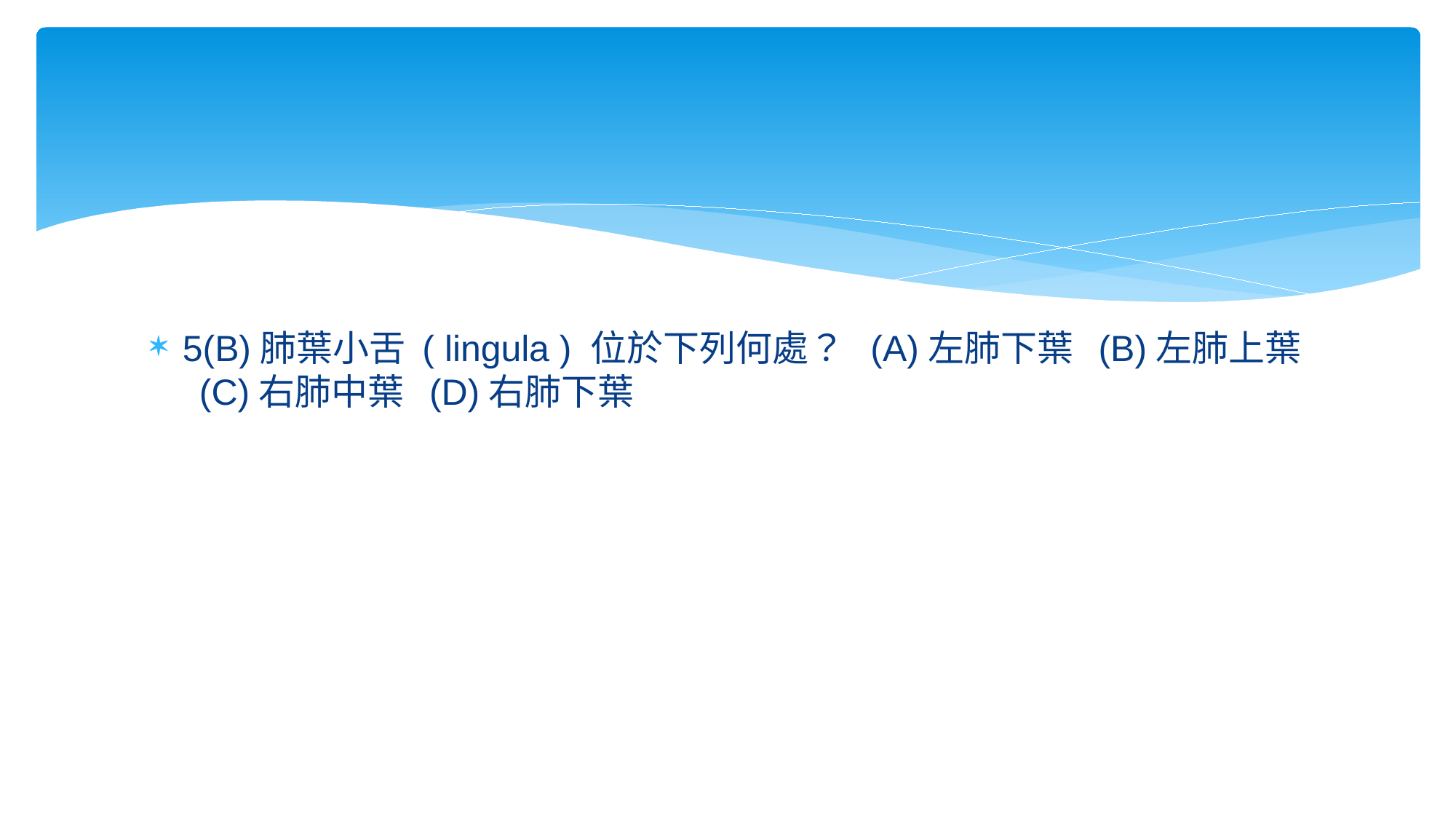

#
5(B)肺葉小舌 ( lingula ) 位於下列何處？  (A)左肺下葉  (B)左肺上葉  (C)右肺中葉  (D)右肺下葉